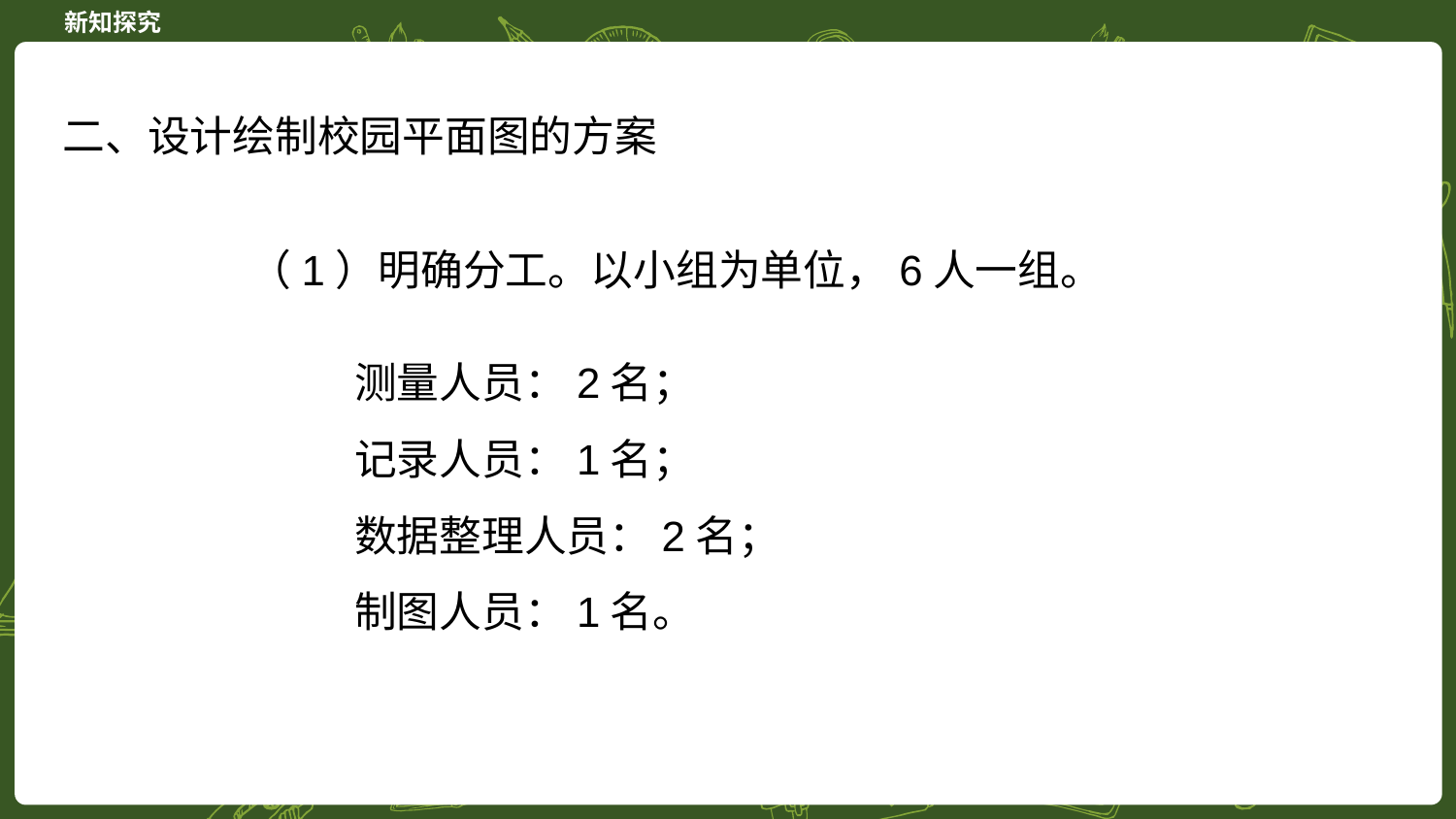

二、设计绘制校园平面图的方案
（1）明确分工。以小组为单位，6人一组。
测量人员：2名；
记录人员：1名；
数据整理人员：2名；
制图人员：1名。